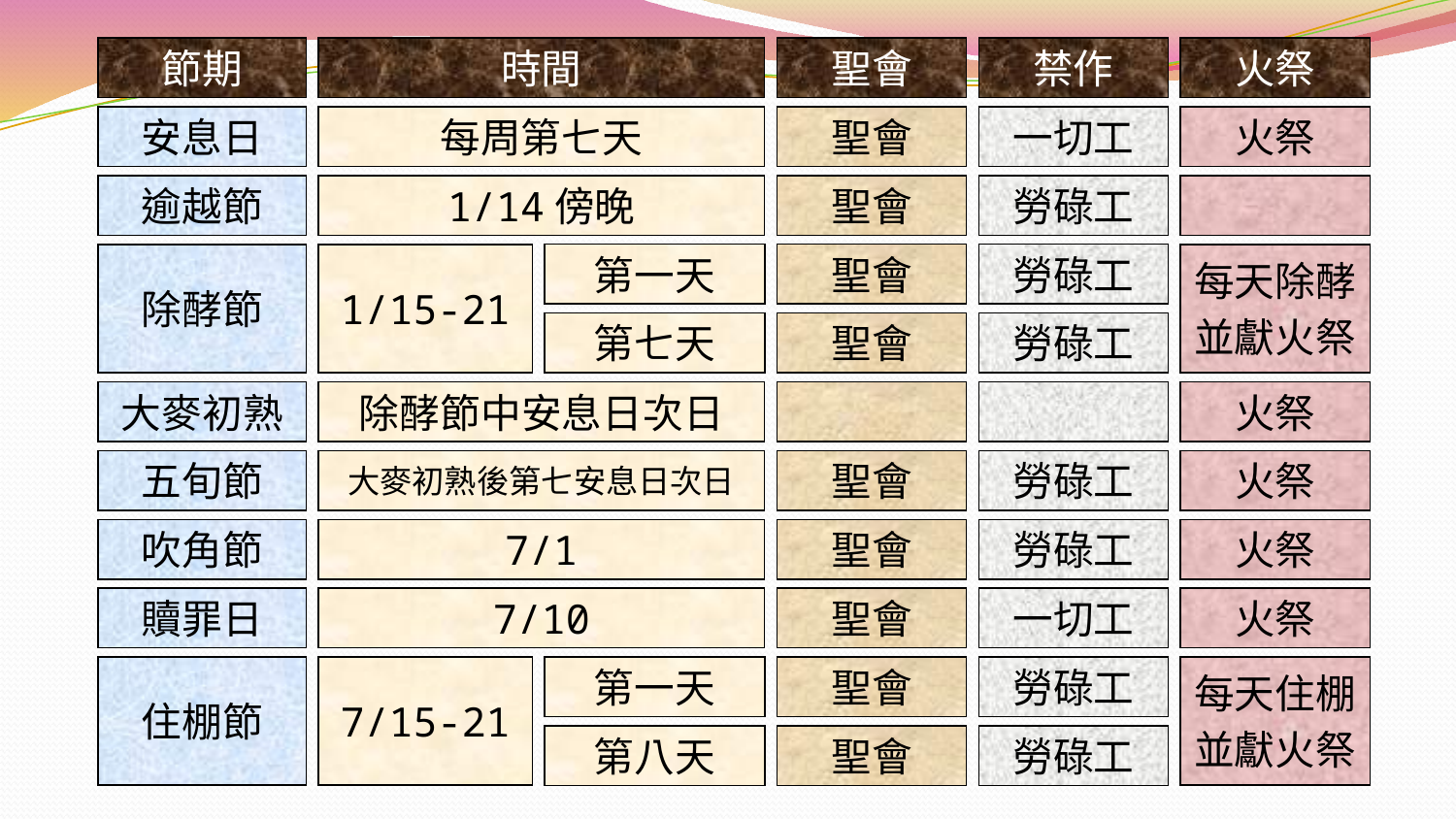

節期
時間
聖會
禁作
火祭
安息日
每周第七天
聖會
一切工
火祭
逾越節
1/14傍晚
聖會
勞碌工

除酵節
1/15-21
第一天
聖會
勞碌工
每天除酵
並獻火祭
第七天
聖會
勞碌工
大麥初熟
除酵節中安息日次日

火祭
五旬節
大麥初熟後第七安息日次日
聖會
勞碌工
火祭
吹角節
7/1
聖會
勞碌工
火祭
贖罪日
火祭
7/10
聖會
一切工
住棚節
7/15-21
第一天
聖會
勞碌工
每天住棚
並獻火祭
第八天
聖會
勞碌工